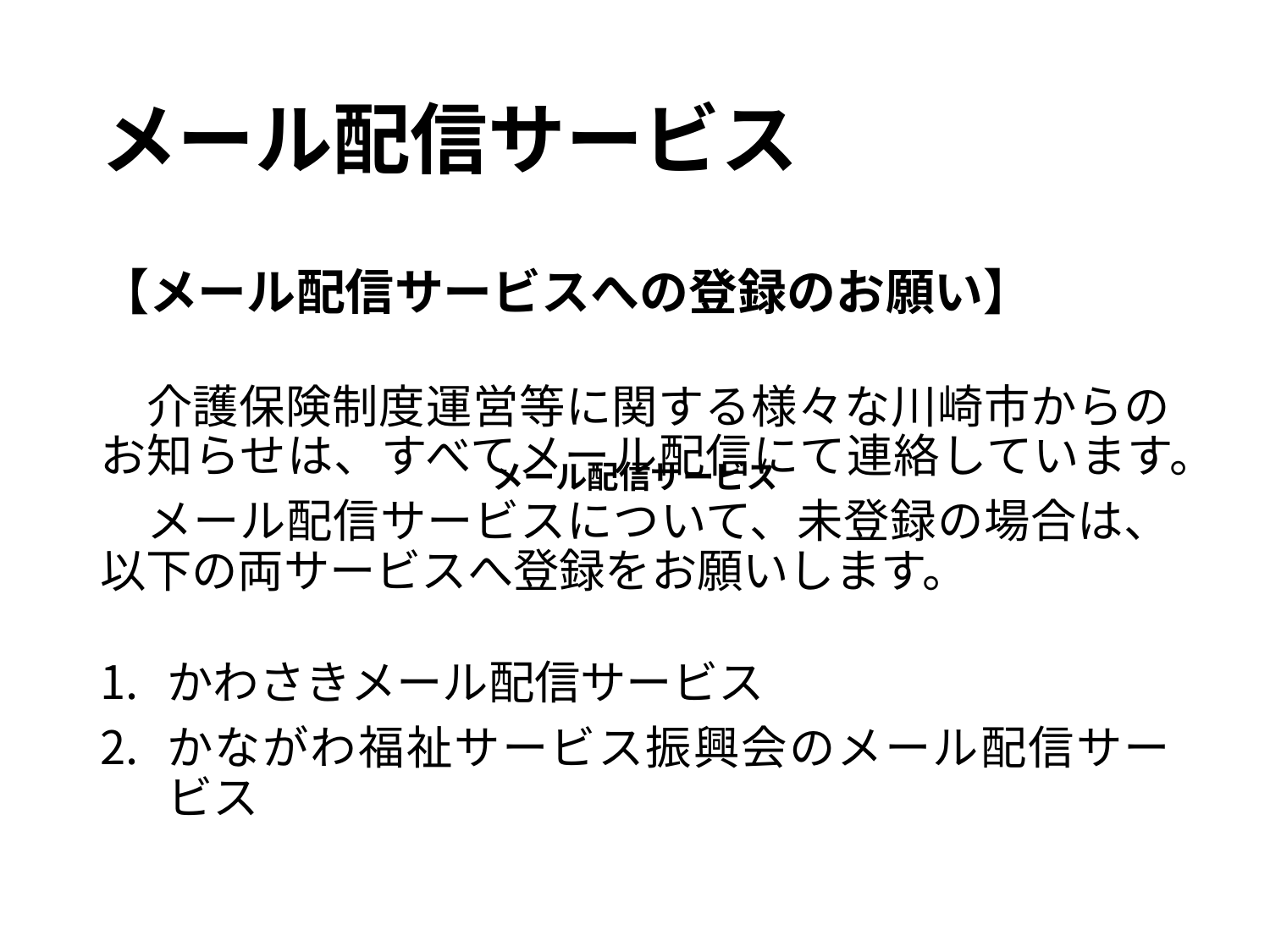

# メール配信サービス
【メール配信サービスへの登録のお願い】

　介護保険制度運営等に関する様々な川崎市からのお知らせは、すべてメール配信にて連絡しています。
　メール配信サービスについて、未登録の場合は、以下の両サービスへ登録をお願いします。

かわさきメール配信サービス
かながわ福祉サービス振興会のメール配信サービス
メール配信サービス